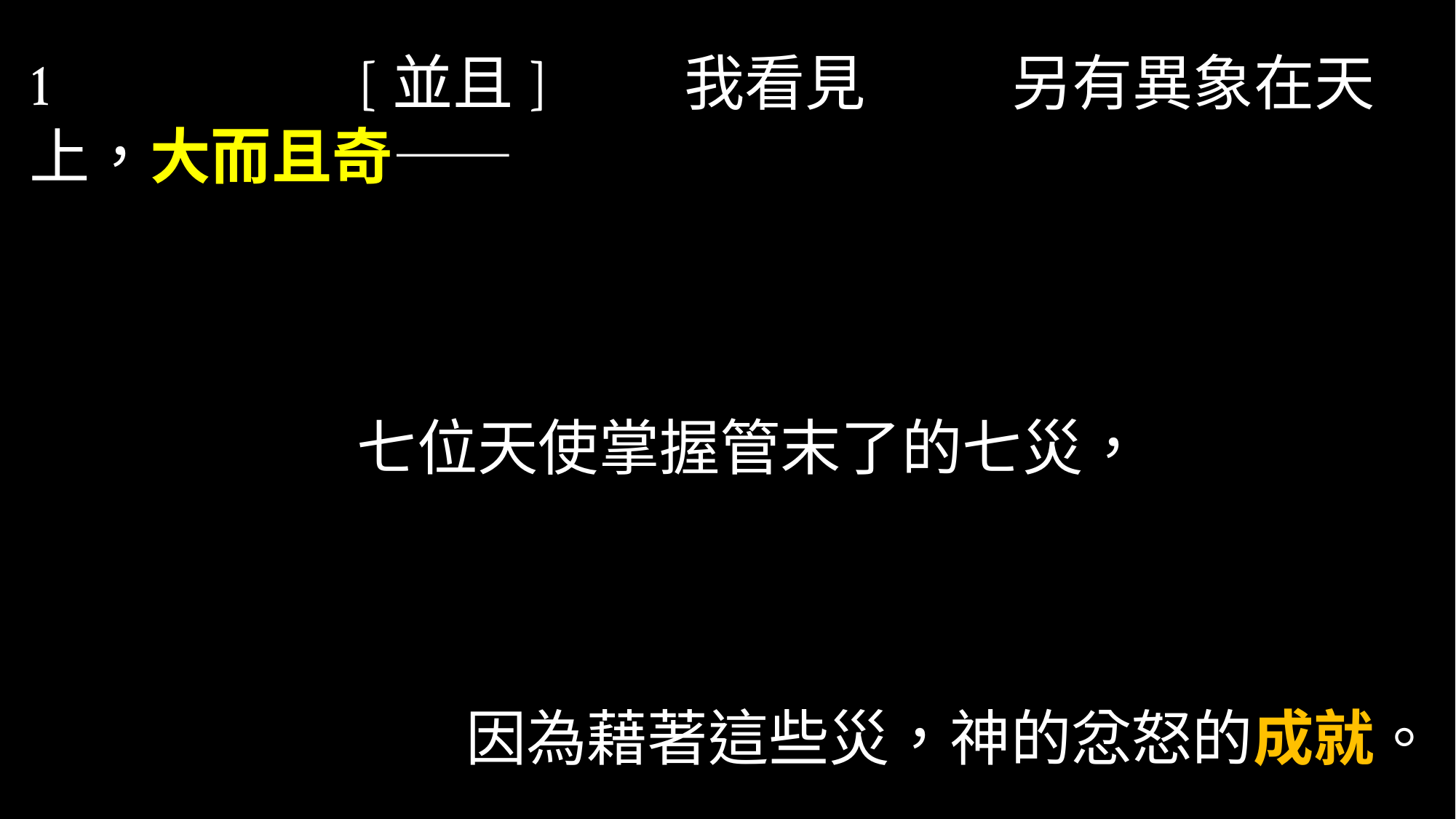

1			[並且]		我看見		另有異象在天上，大而且奇——
																																							七位天使掌握管末了的七災，
																																								因為藉著這些災，神的忿怒的成就。

2			[並且]		我看見		有彷彿玻璃海，攙雜著火
																																							又有那些勝了						獸，
																																																																														和獸的像，
																																																																														及他名字數目的，
																																																													站在玻璃海上，
																																																													拿著神的琴。